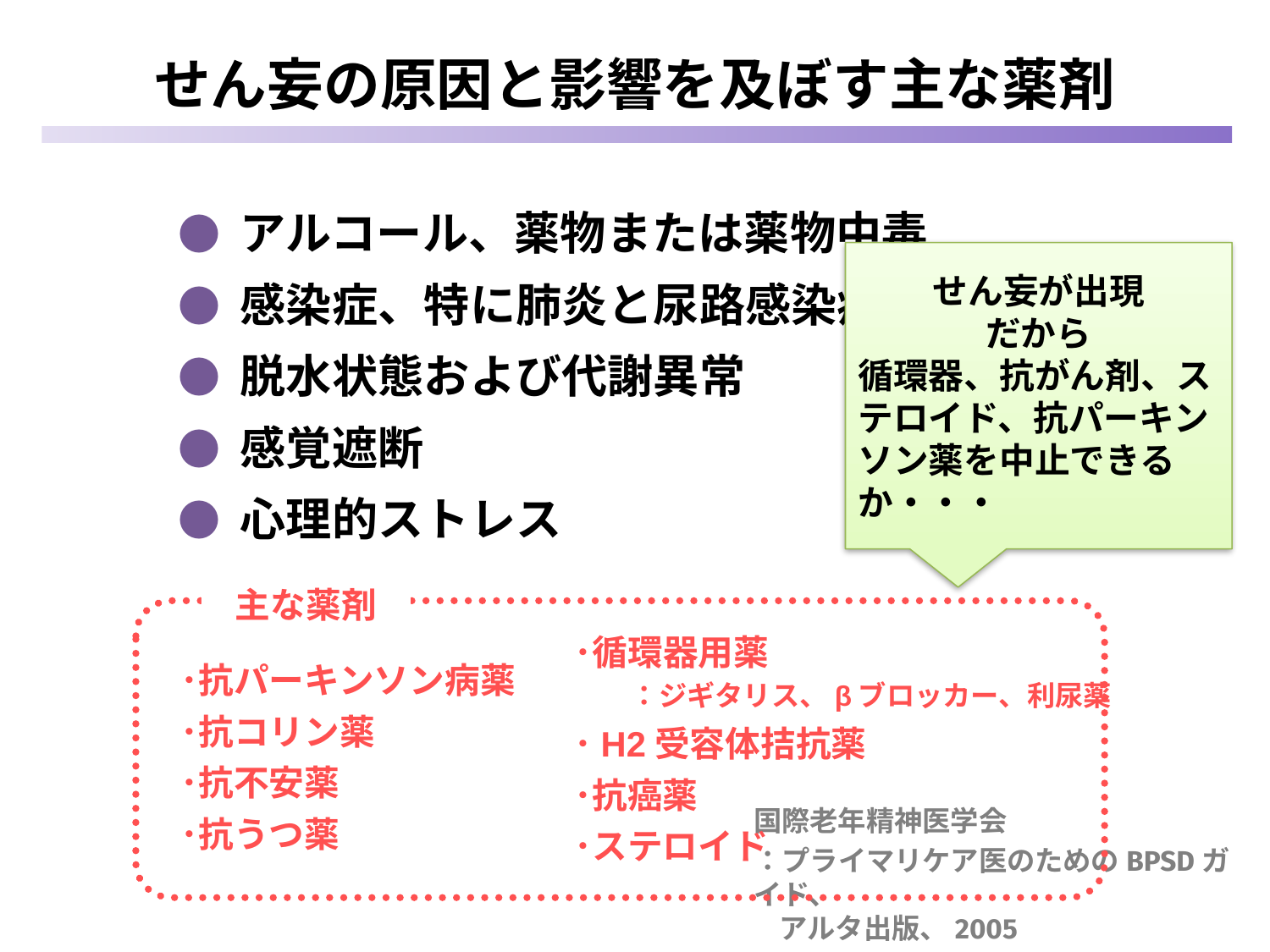

せん妄の原因と影響を及ぼす主な薬剤

● アルコール、薬物または薬物中毒
● 感染症、特に肺炎と尿路感染症
● 脱水状態および代謝異常
● 感覚遮断
● 心理的ストレス
せん妄が出現
だから
循環器、抗がん剤、ステロイド、抗パーキンソン薬を中止できるか・・・
主な薬剤

･循環器用薬
　   ：ジギタリス、βブロッカー、利尿薬
･H2受容体拮抗薬
･抗癌薬
･ステロイド
･抗パーキンソン病薬
･抗コリン薬
･抗不安薬
･抗うつ薬
国際老年精神医学会
：プライマリケア医のためのBPSDガイド、
   アルタ出版、2005